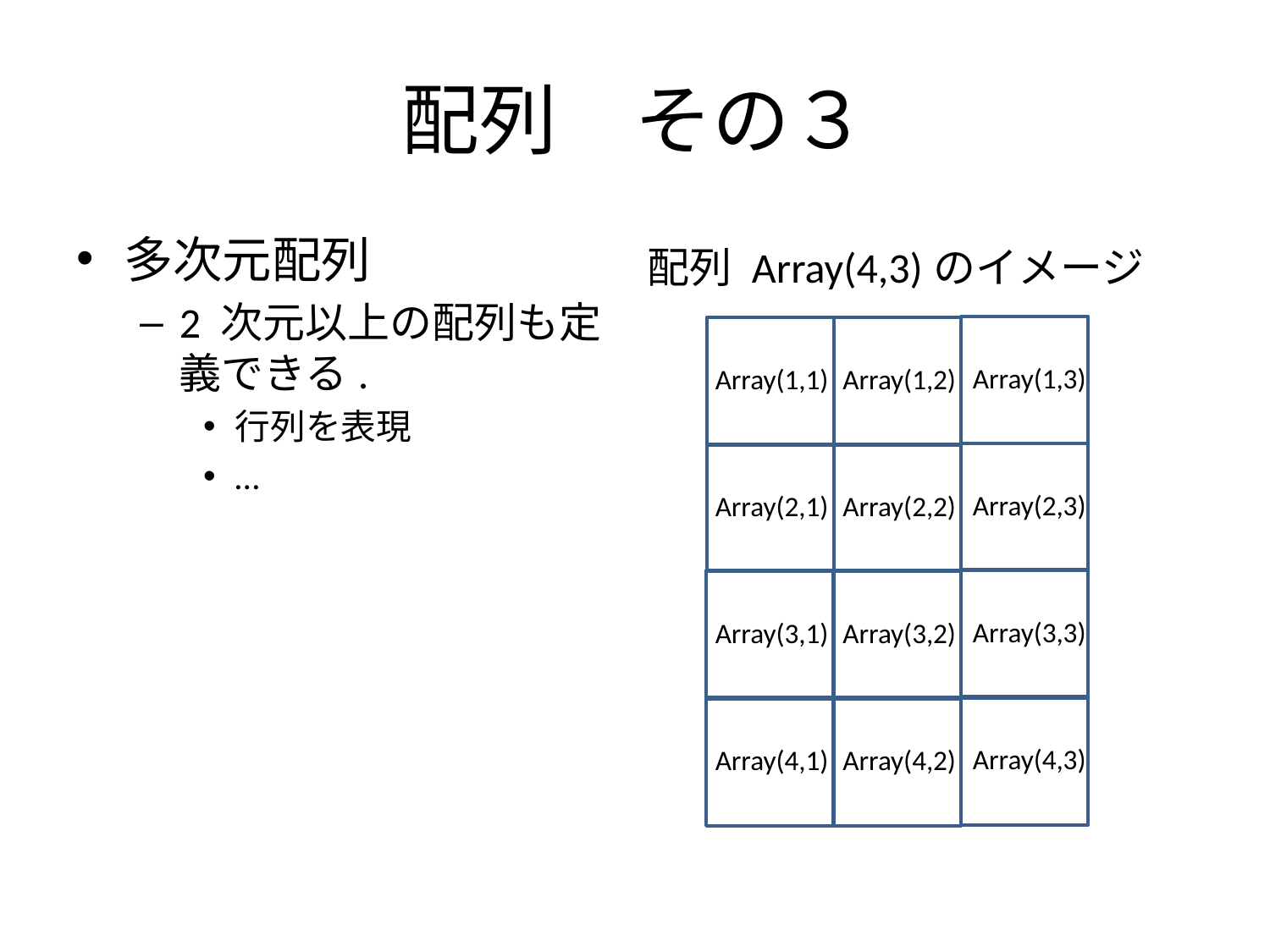

# 配列　その３
多次元配列
2 次元以上の配列も定義できる.
行列を表現
…

配列 Array(4,3)のイメージ

Array(1,3)
Array(1,1)
Array(1,2)
Array(2,3)
Array(2,1)
Array(2,2)
Array(3,3)
Array(3,1)
Array(3,2)
Array(4,3)
Array(4,1)
Array(4,2)